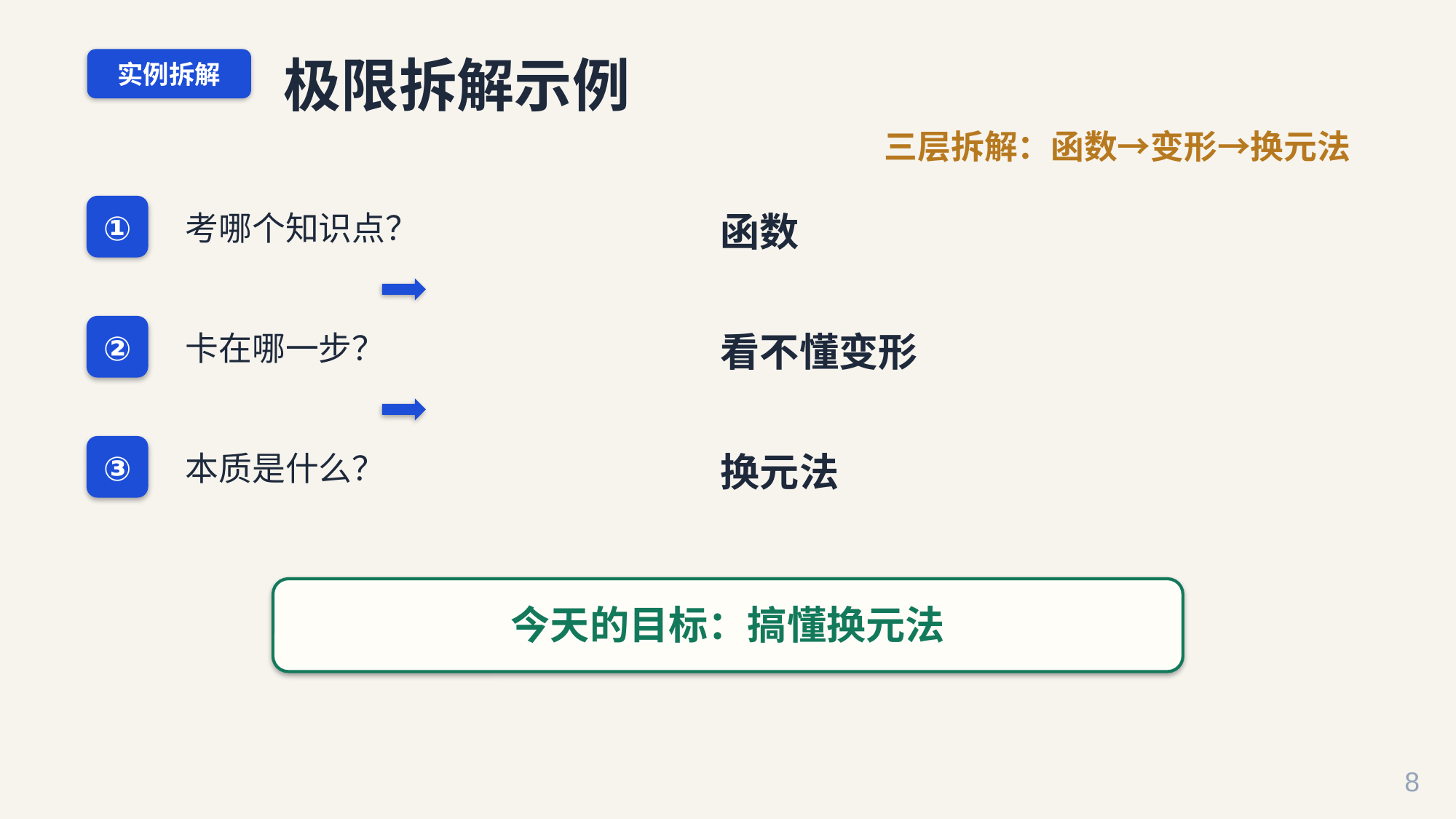

极限拆解示例
实例拆解
三层拆解：函数→变形→换元法

①
考哪个知识点？
函数

②
卡在哪一步？
看不懂变形

③
本质是什么？
换元法

今天的目标：搞懂换元法
8